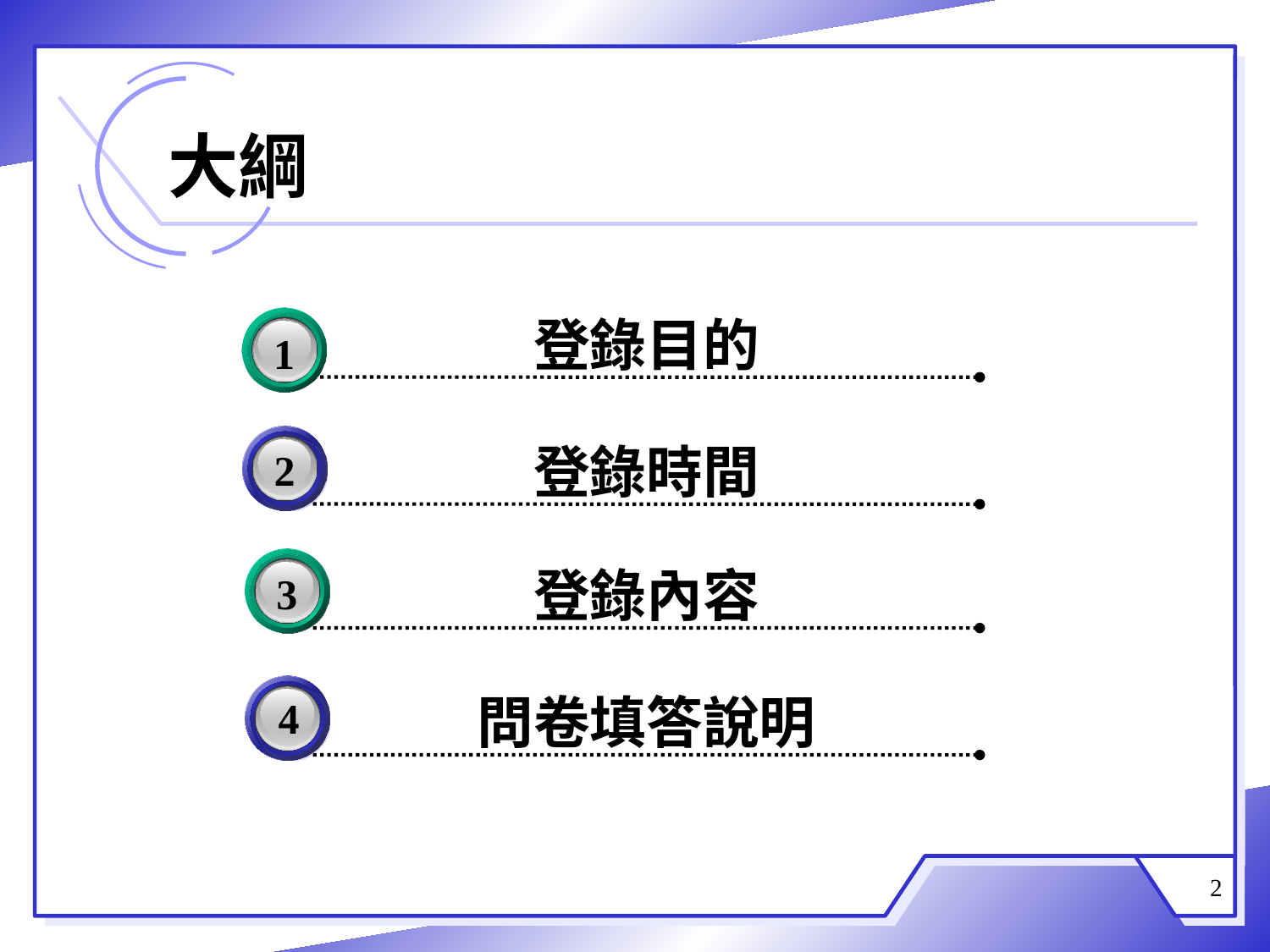

# 大綱
登錄目的

3

1

登錄時間
2

3

登錄內容
3

問卷填答說明
4

2